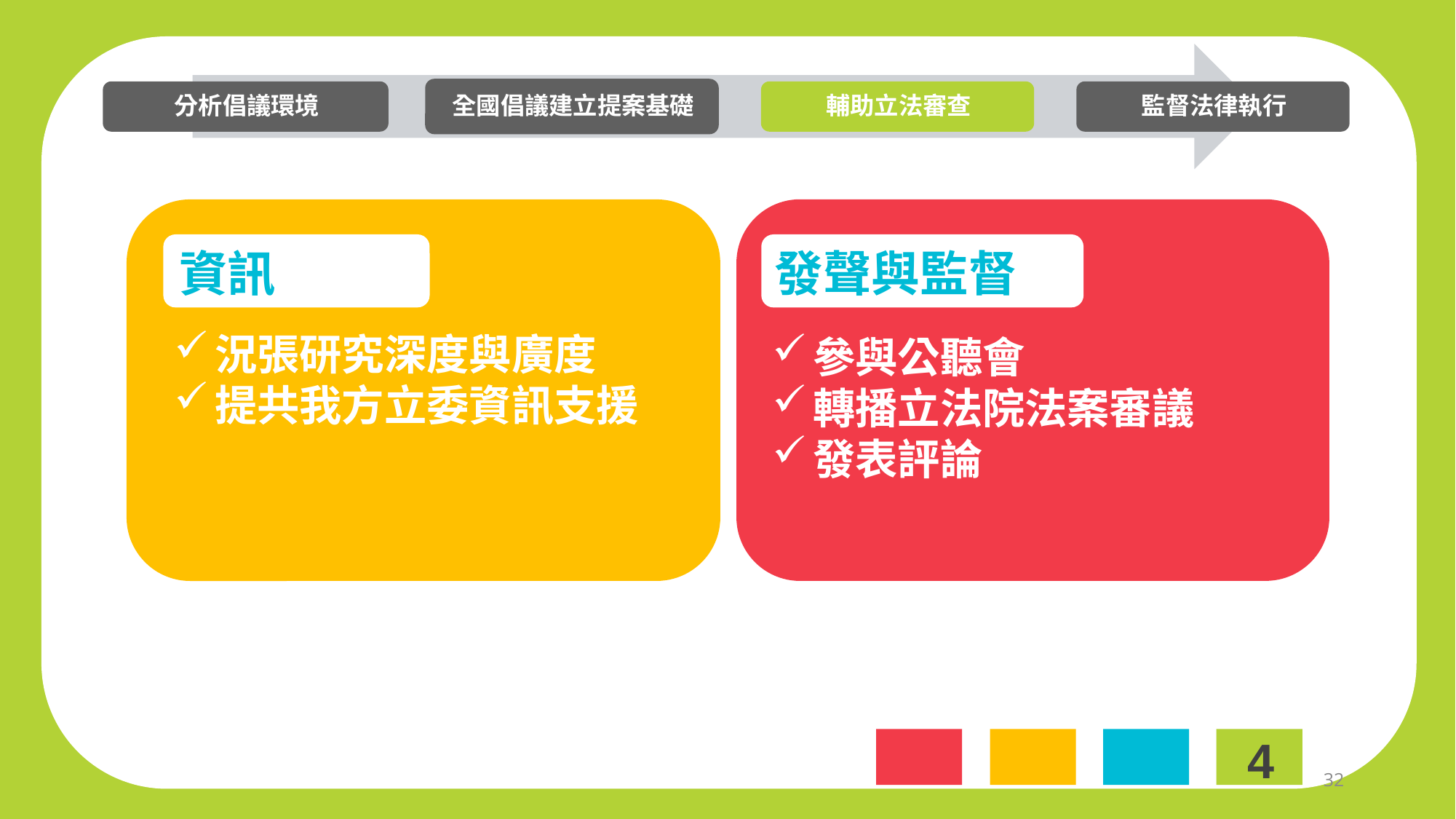

分析倡議環境
全國倡議建立提案基礎
輔助立法審查
監督法律執行

資訊
發聲與監督
況張研究深度與廣度
提共我方立委資訊支援
參與公聽會
轉播立法院法案審議
發表評論
4

32